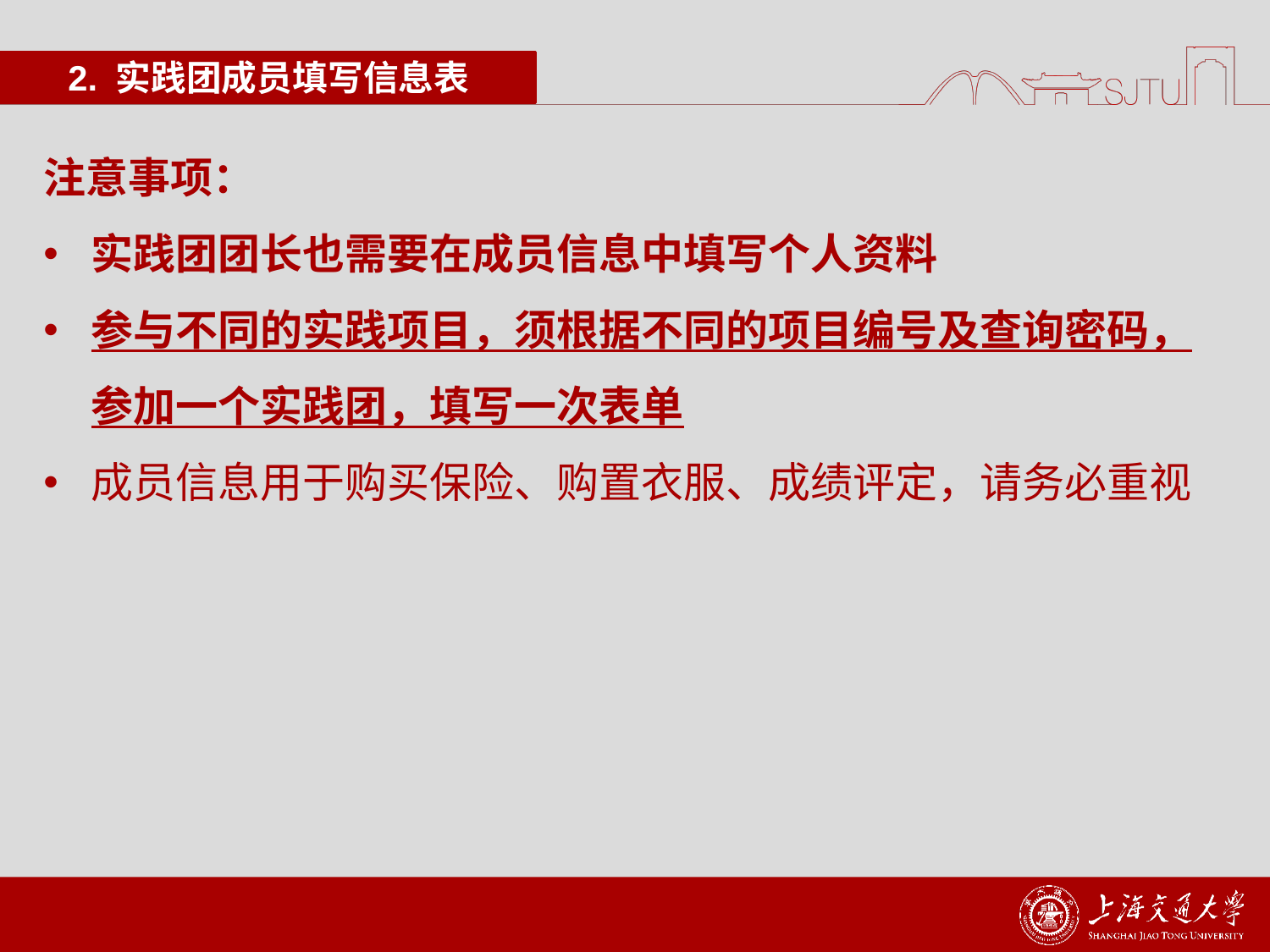

2. 实践团成员填写信息表
注意事项：
实践团团长也需要在成员信息中填写个人资料
参与不同的实践项目，须根据不同的项目编号及查询密码，参加一个实践团，填写一次表单
成员信息用于购买保险、购置衣服、成绩评定，请务必重视